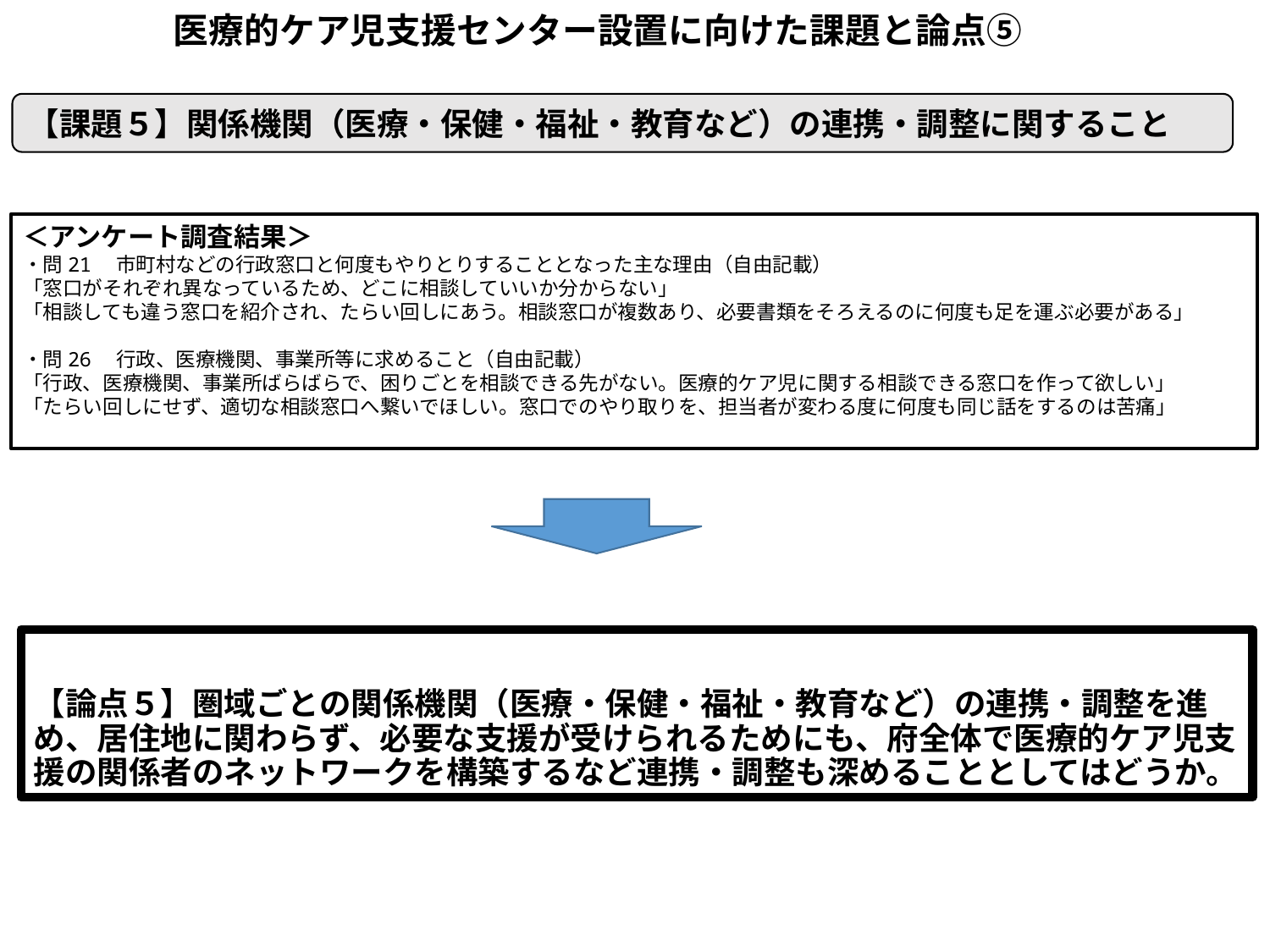

医療的ケア児支援センター設置に向けた課題と論点⑤
【課題５】関係機関（医療・保健・福祉・教育など）の連携・調整に関すること
＜アンケート調査結果＞
・問21　市町村などの行政窓口と何度もやりとりすることとなった主な理由（自由記載）
「窓口がそれぞれ異なっているため、どこに相談していいか分からない」
「相談しても違う窓口を紹介され、たらい回しにあう。相談窓口が複数あり、必要書類をそろえるのに何度も足を運ぶ必要がある」

・問26　行政、医療機関、事業所等に求めること（自由記載）
「行政、医療機関、事業所ばらばらで、困りごとを相談できる先がない。医療的ケア児に関する相談できる窓口を作って欲しい」
「たらい回しにせず、適切な相談窓口へ繋いでほしい。窓口でのやり取りを、担当者が変わる度に何度も同じ話をするのは苦痛」

【論点５】圏域ごとの関係機関（医療・保健・福祉・教育など）の連携・調整を進め、居住地に関わらず、必要な支援が受けられるためにも、府全体で医療的ケア児支援の関係者のネットワークを構築するなど連携・調整も深めることとしてはどうか。